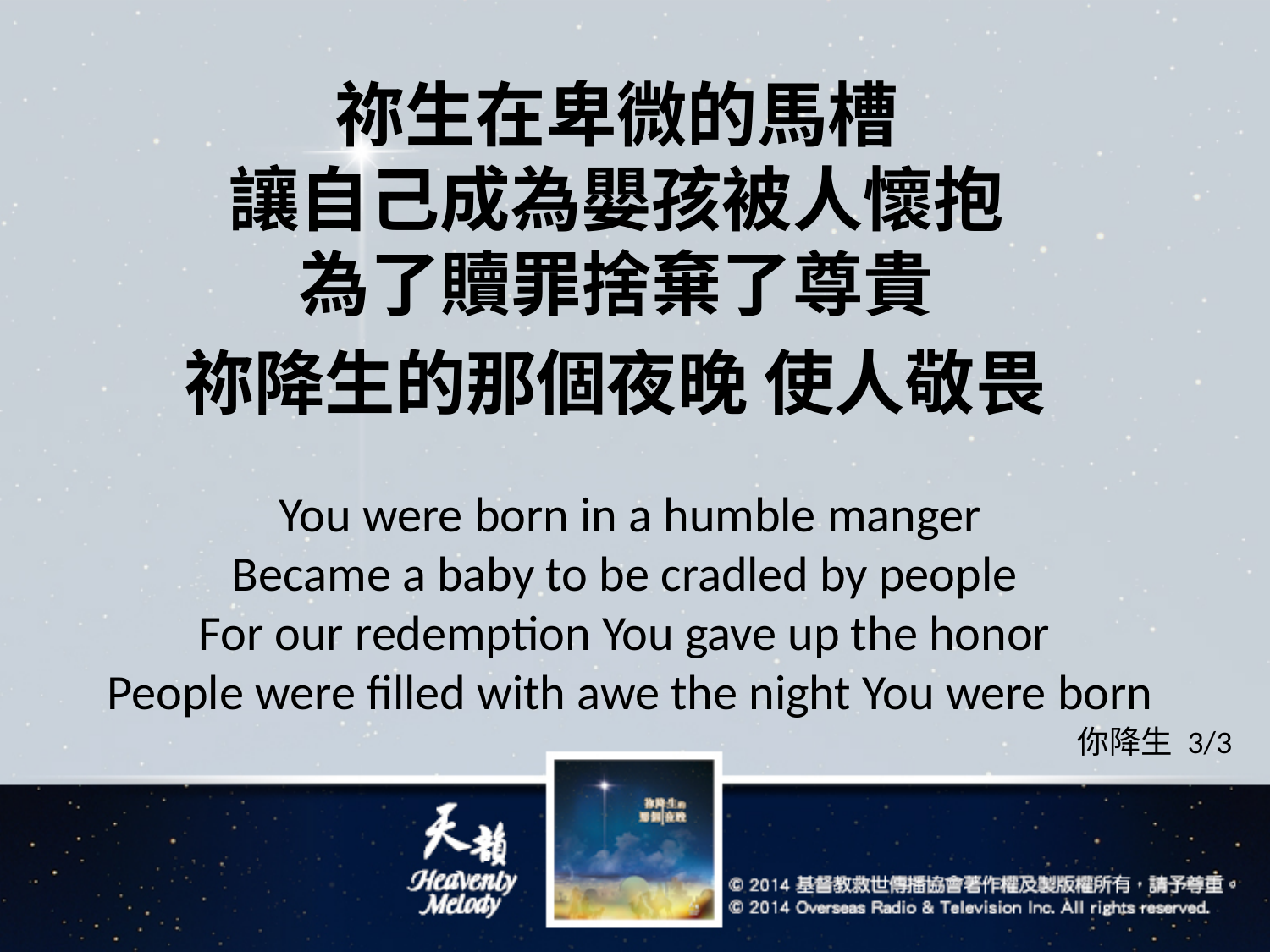

# 祢生在卑微的馬槽 讓自己成為嬰孩被人懷抱 為了贖罪捨棄了尊貴 祢降生的那個夜晚 使人敬畏
You were born in a humble manger
Became a baby to be cradled by people
For our redemption You gave up the honor
People were filled with awe the night You were born
你降生 3/3